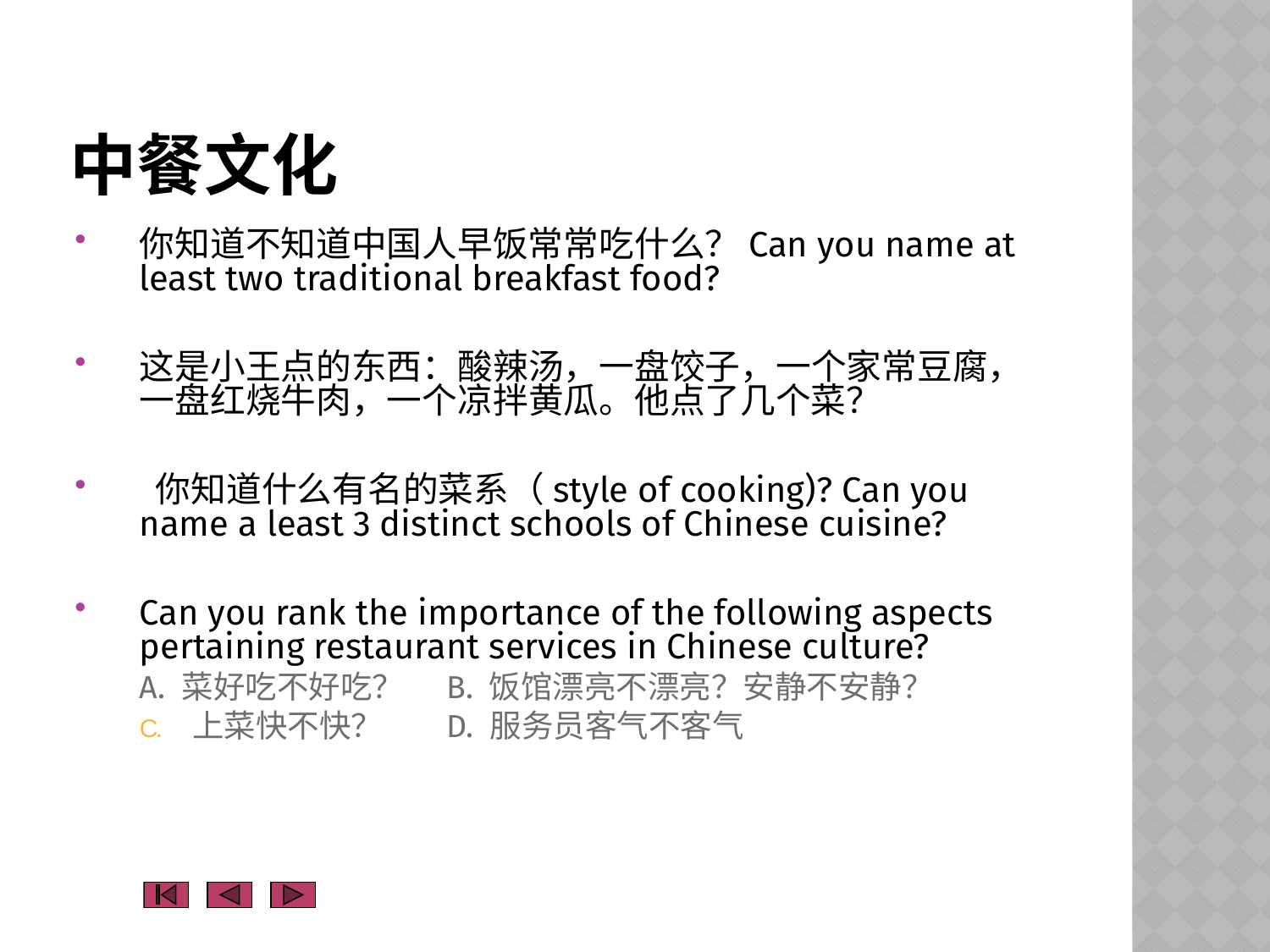

# 中餐文化
你知道不知道中国人早饭常常吃什么？Can you name at least two traditional breakfast food?

这是小王点的东西：酸辣汤，一盘饺子，一个家常豆腐，一盘红烧牛肉，一个凉拌黄瓜。他点了几个菜？

 你知道什么有名的菜系（style of cooking)? Can you name a least 3 distinct schools of Chinese cuisine?

Can you rank the importance of the following aspects pertaining restaurant services in Chinese culture?
A. 菜好吃不好吃？	B. 饭馆漂亮不漂亮？安静不安静？
上菜快不快？	D. 服务员客气不客气